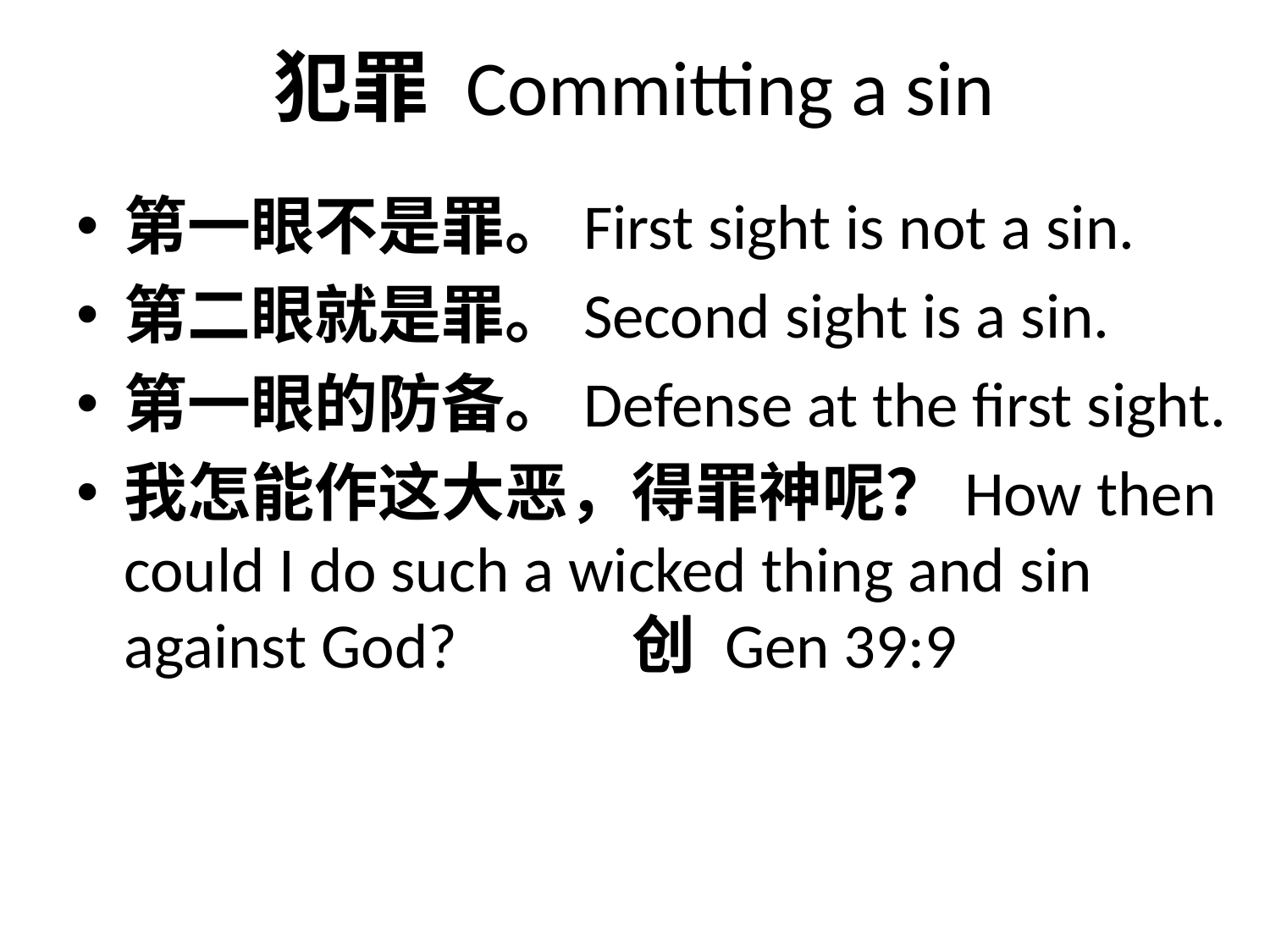

# 犯罪 Committing a sin
第一眼不是罪。First sight is not a sin.
第二眼就是罪。Second sight is a sin.
第一眼的防备。Defense at the first sight.
我怎能作这大恶，得罪神呢？How then could I do such a wicked thing and sin against God?		创 Gen 39:9